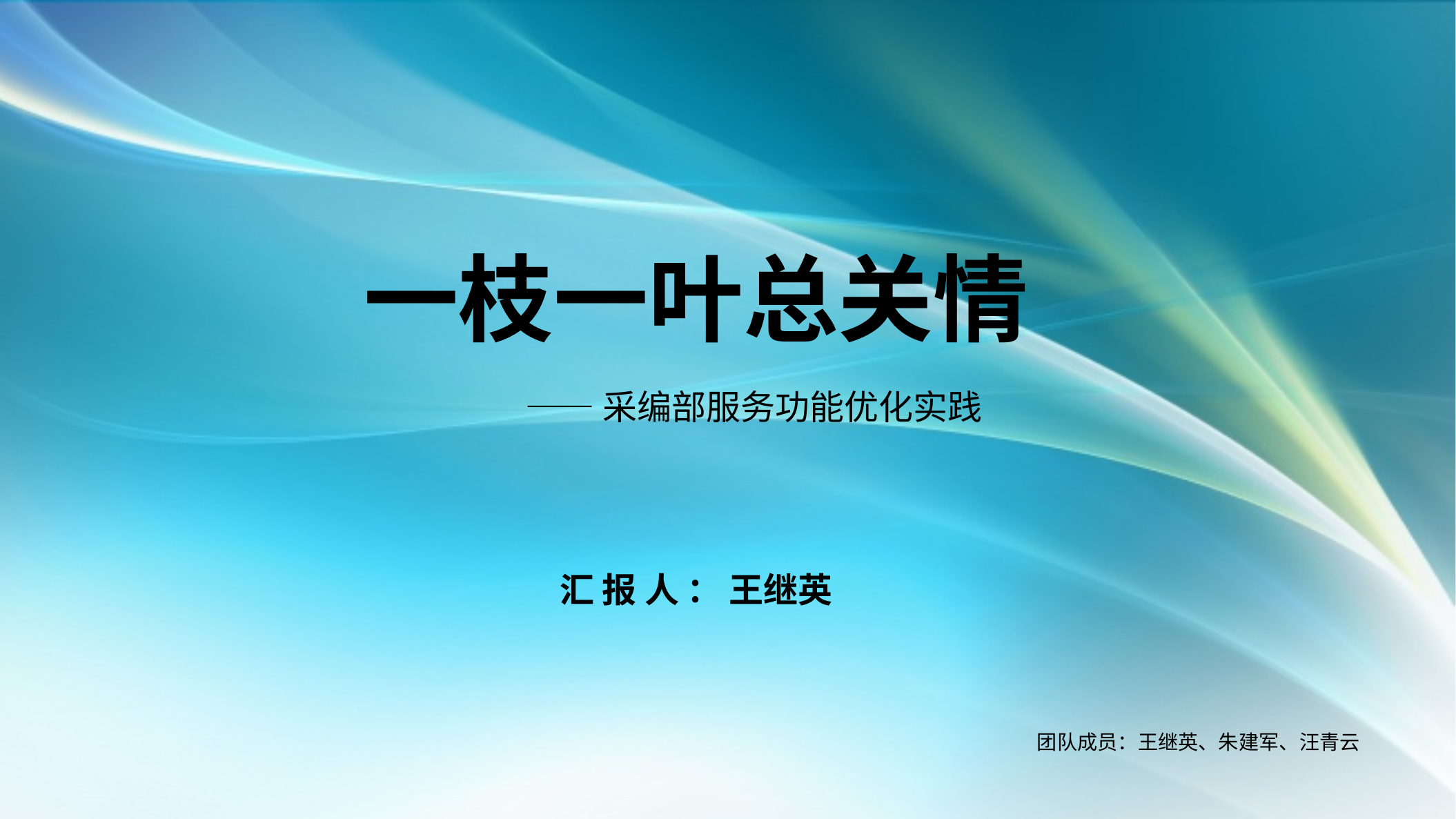

一枝一叶总关情
——采编部服务功能优化实践
汇 报 人 ： 王继英
团队成员：王继英、朱建军、汪青云